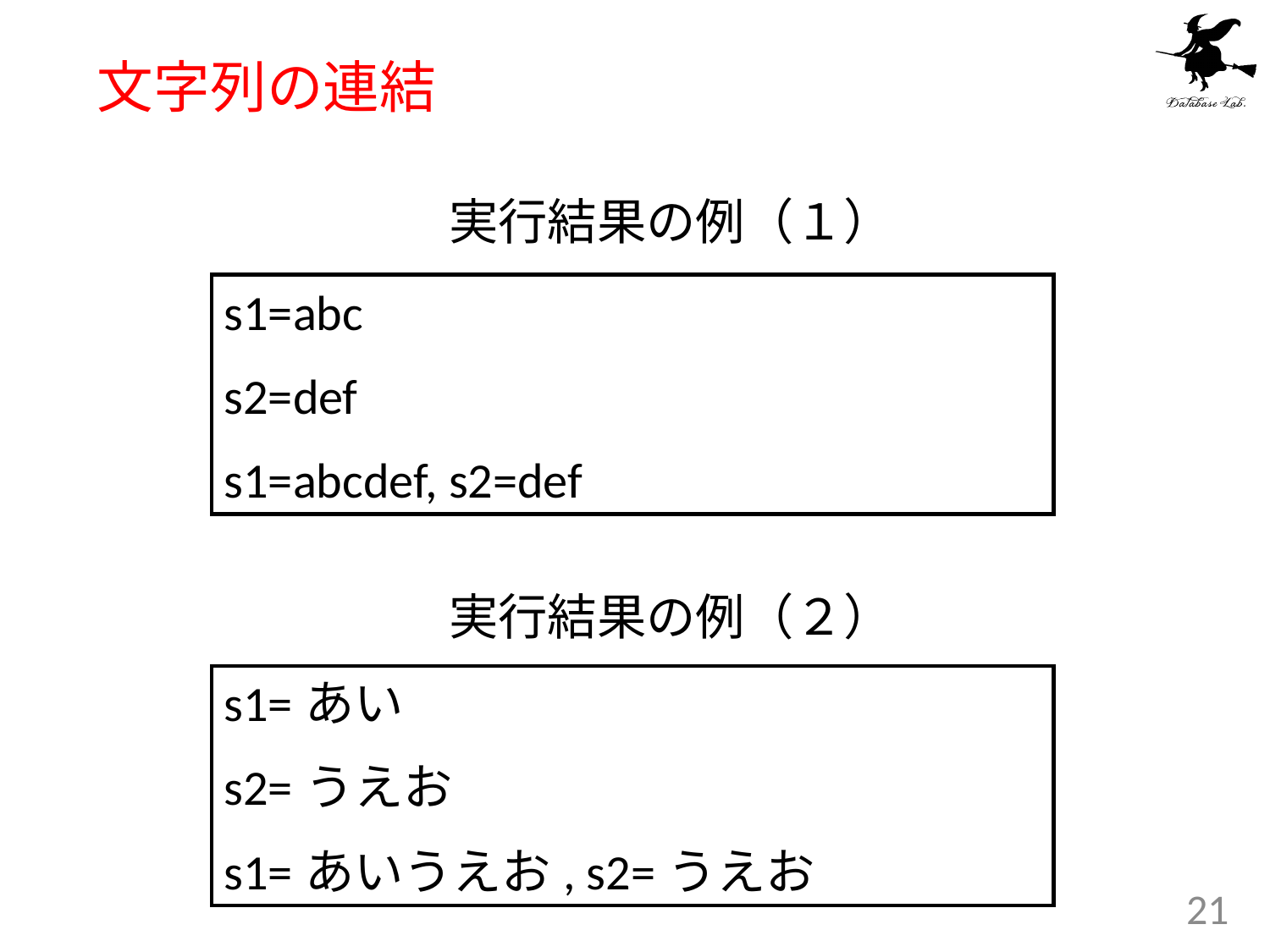

# 文字列の連結
実行結果の例（１）
s1=abc
s2=def
s1=abcdef, s2=def
実行結果の例（２）
s1=あい
s2=うえお
s1=あいうえお, s2=うえお
21